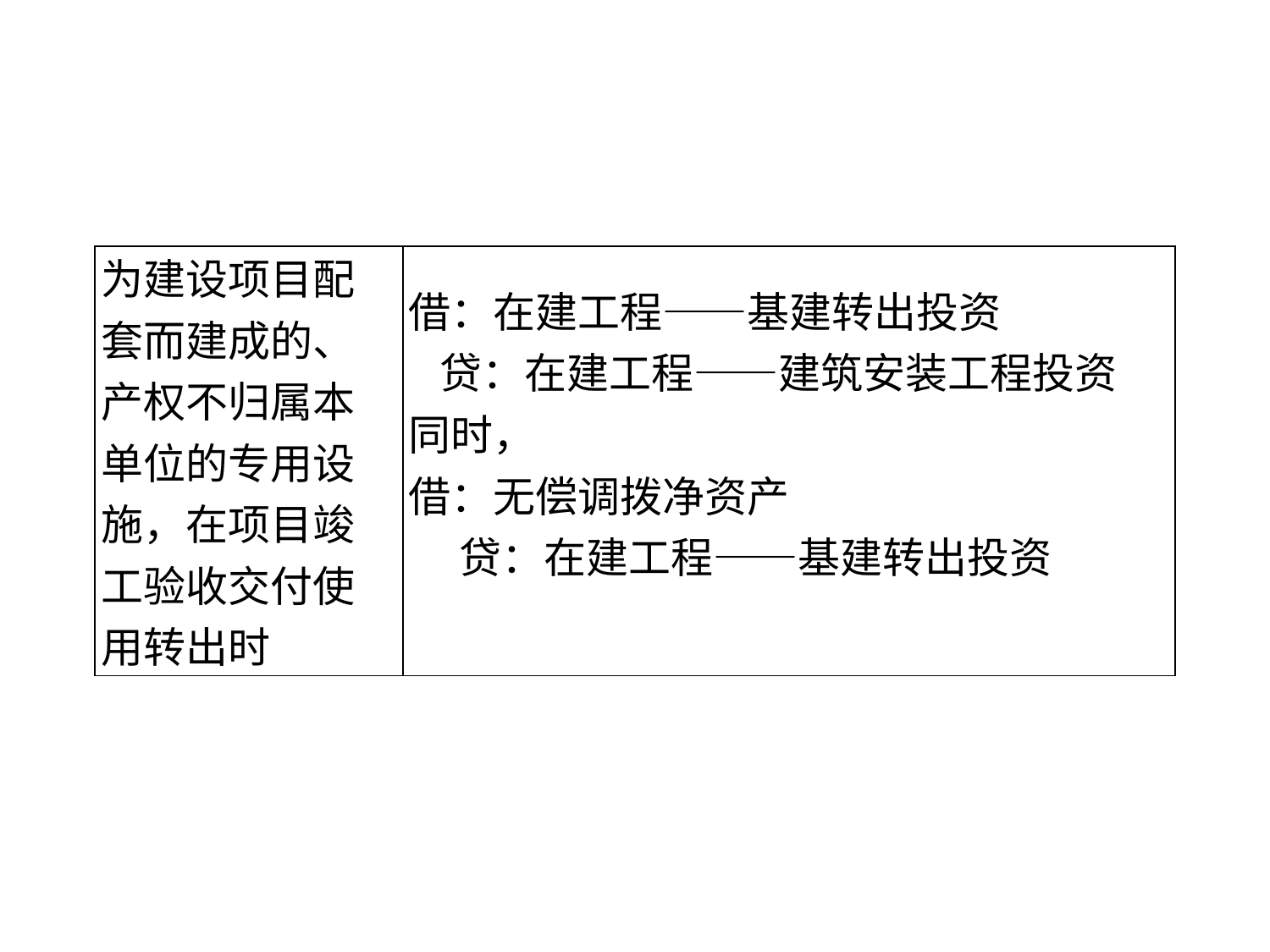

| 为建设项目配套而建成的、产权不归属本单位的专用设施，在项目竣工验收交付使用转出时 | 借：在建工程——基建转出投资 贷：在建工程——建筑安装工程投资 同时， 借：无偿调拨净资产 贷：在建工程——基建转出投资 |
| --- | --- |
147